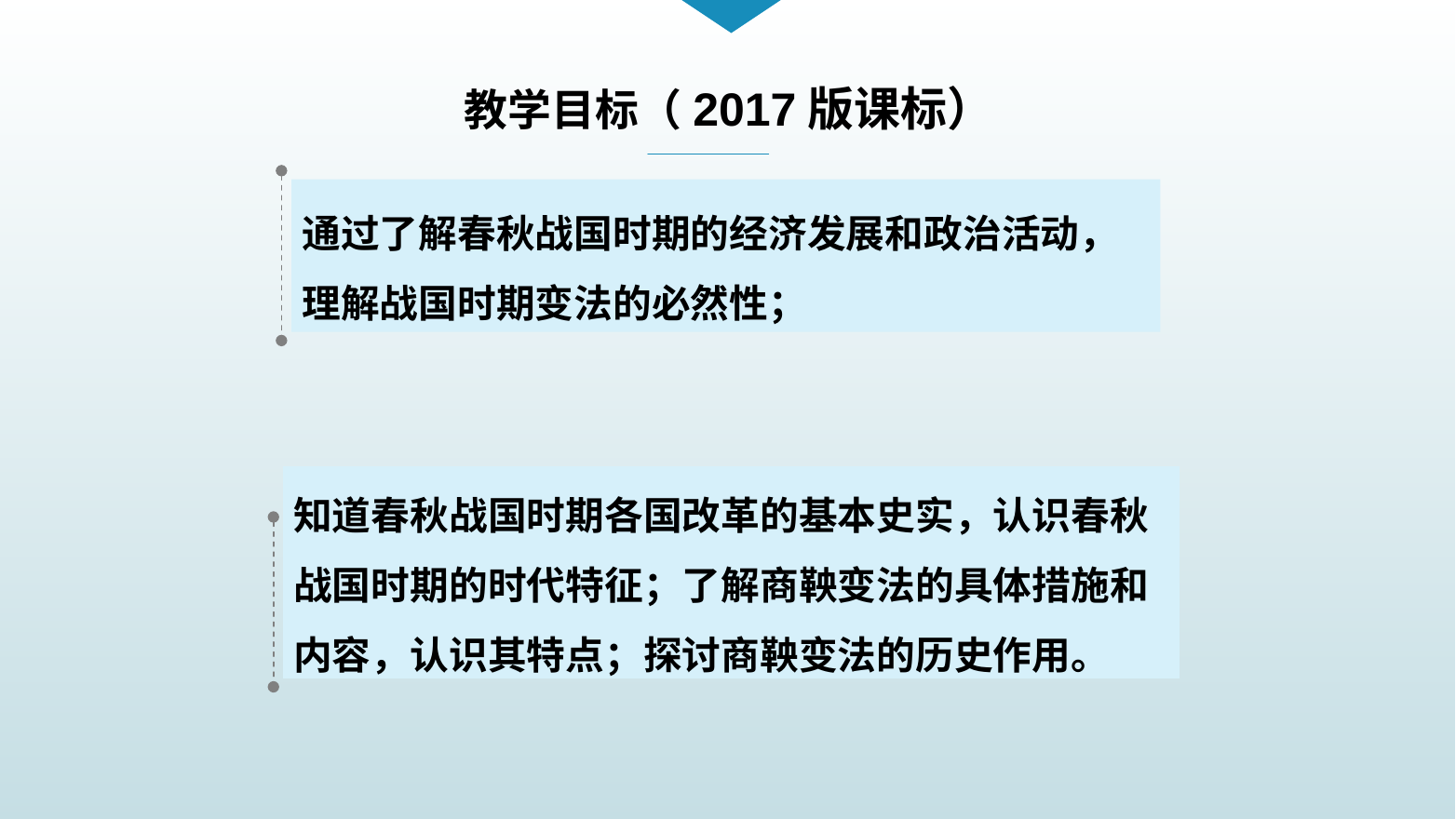

教学目标（2017版课标）
通过了解春秋战国时期的经济发展和政治活动，理解战国时期变法的必然性；
知道春秋战国时期各国改革的基本史实，认识春秋战国时期的时代特征；了解商鞅变法的具体措施和内容，认识其特点；探讨商鞅变法的历史作用。